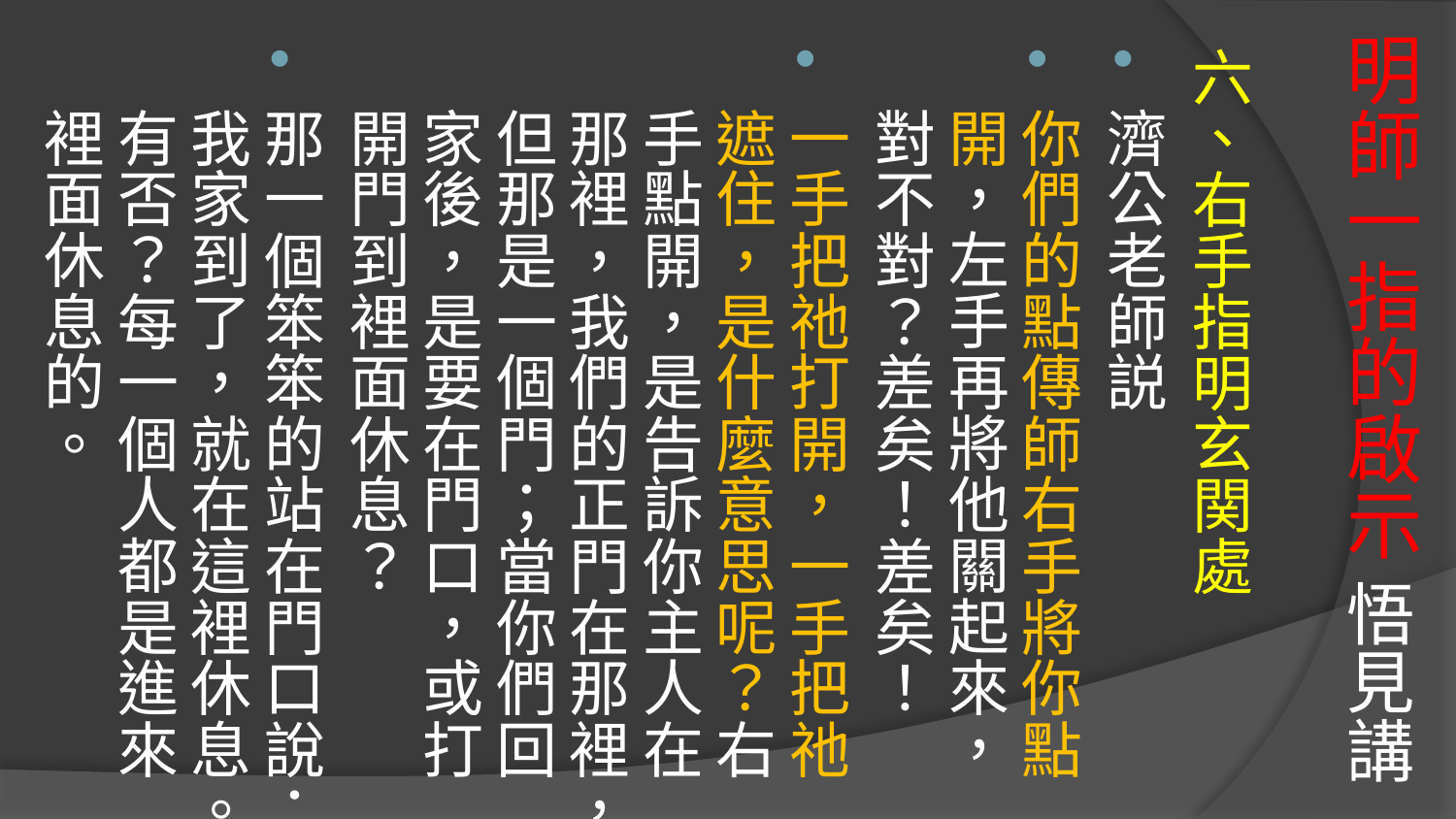

# 明師一指的啟示 悟見講
六、右手指明玄関處
濟公老師説
你們的點傳師右手將你點開，左手再將他關起來，對不對？差矣！差矣！
一手把祂打開，一手把祂遮住，是什麼意思呢？右手點開，是告訴你主人在那裡，我們的正門在那裡，但那是一個門；當你們回家後，是要在門口，或打開門到裡面休息？
那一個笨笨的站在門口說：我家到了，就在這裡休息。有否？每一個人都是進來裡面休息的。